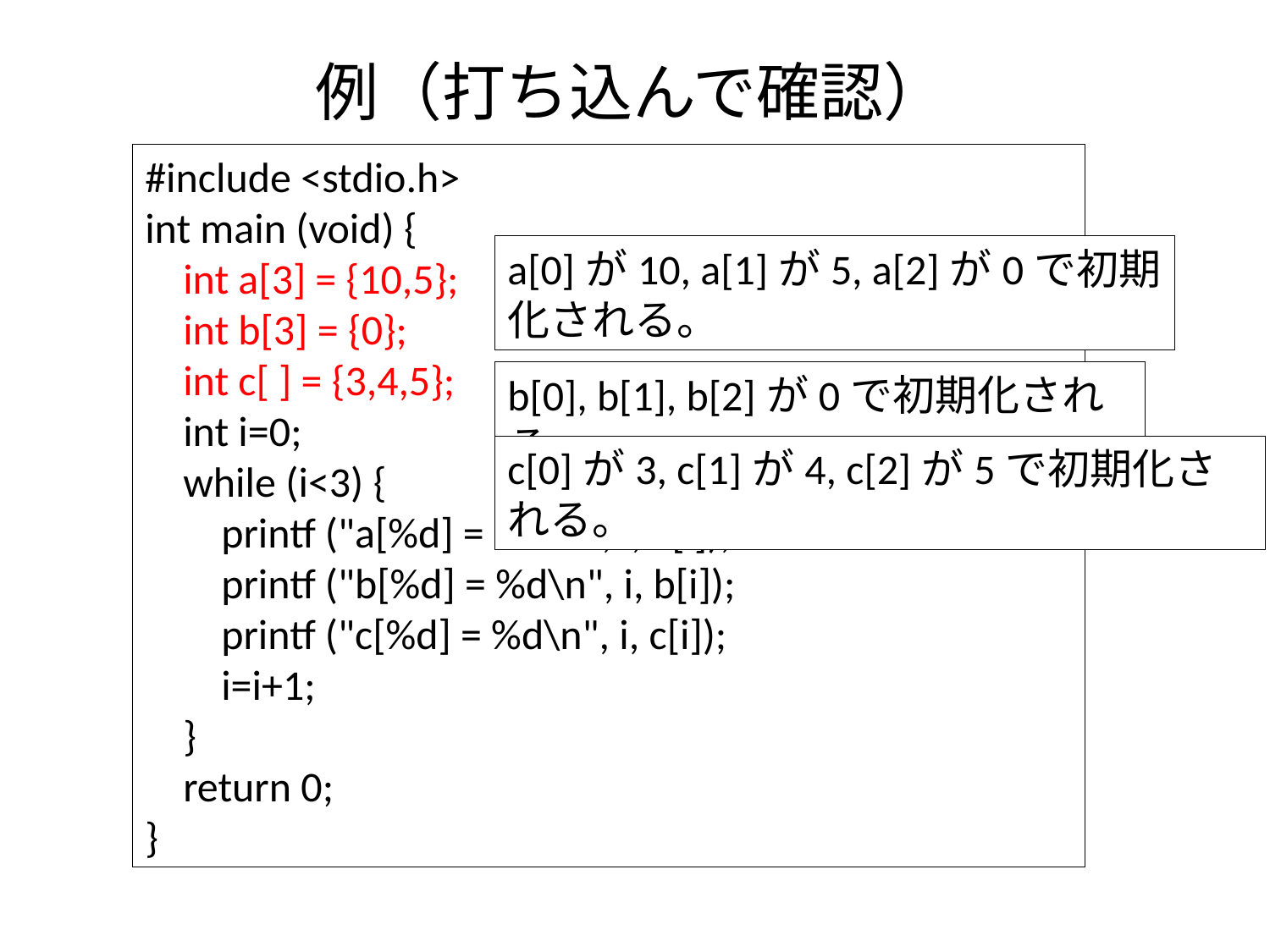

# 例（打ち込んで確認）
#include <stdio.h>
int main (void) {
    int a[3] = {10,5};
    int b[3] = {0};
    int c[ ] = {3,4,5};
    int i=0;
    while (i<3) {
        printf ("a[%d] = %d\n", i, a[i]);
        printf ("b[%d] = %d\n", i, b[i]);
        printf ("c[%d] = %d\n", i, c[i]);
        i=i+1;
    }
    return 0;
}
a[0]が10, a[1]が5, a[2]が0で初期化される。
b[0], b[1], b[2]が0で初期化される。
c[0]が3, c[1]が4, c[2]が5で初期化される。